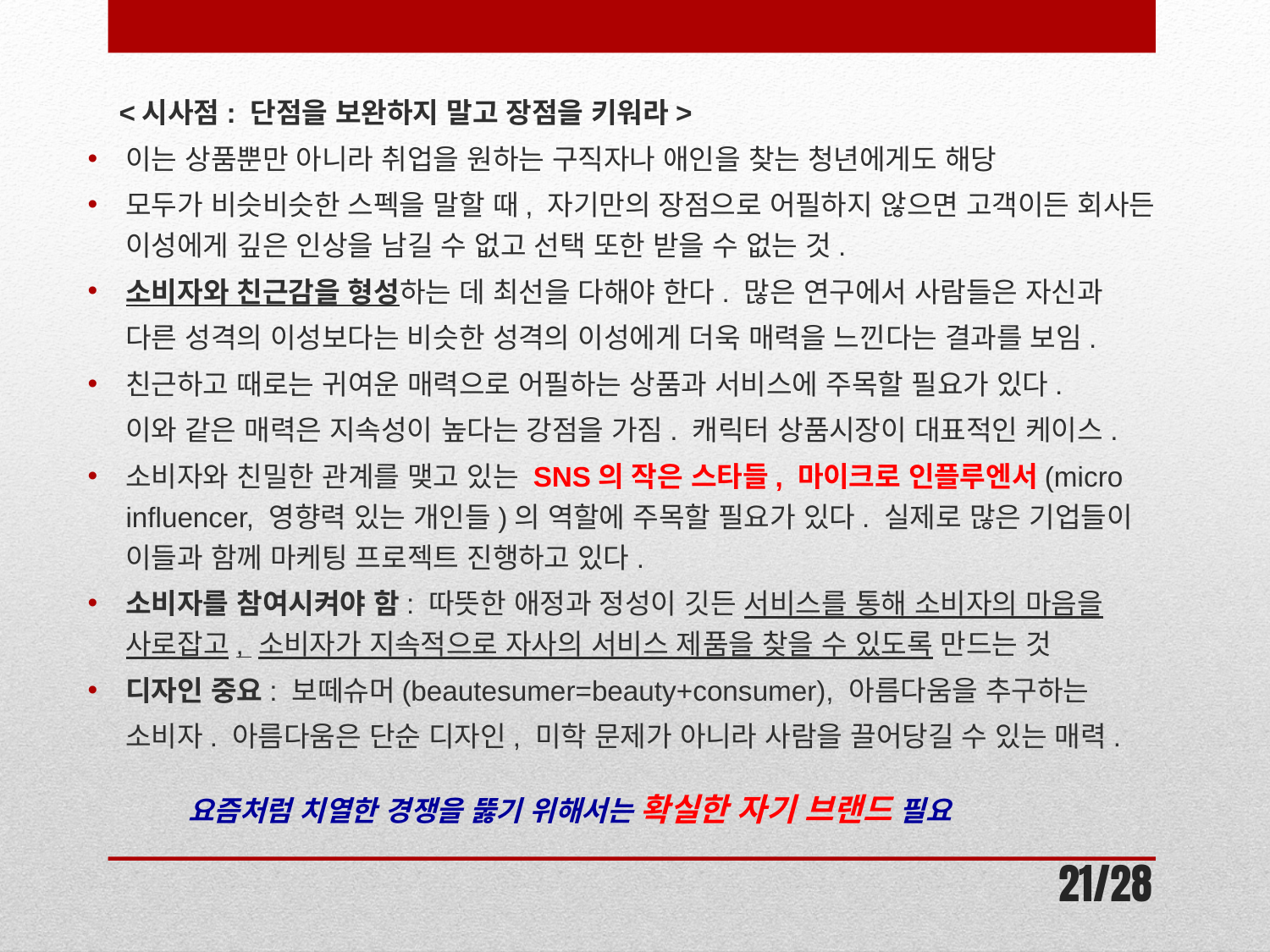

<시사점: 단점을 보완하지 말고 장점을 키워라>
이는 상품뿐만 아니라 취업을 원하는 구직자나 애인을 찾는 청년에게도 해당
모두가 비슷비슷한 스펙을 말할 때, 자기만의 장점으로 어필하지 않으면 고객이든 회사든 이성에게 깊은 인상을 남길 수 없고 선택 또한 받을 수 없는 것.
소비자와 친근감을 형성하는 데 최선을 다해야 한다. 많은 연구에서 사람들은 자신과
    다른 성격의 이성보다는 비슷한 성격의 이성에게 더욱 매력을 느낀다는 결과를 보임.
친근하고 때로는 귀여운 매력으로 어필하는 상품과 서비스에 주목할 필요가 있다.
    이와 같은 매력은 지속성이 높다는 강점을 가짐. 캐릭터 상품시장이 대표적인 케이스.
소비자와 친밀한 관계를 맺고 있는 SNS의 작은 스타들, 마이크로 인플루엔서(micro influencer, 영향력 있는 개인들)의 역할에 주목할 필요가 있다. 실제로 많은 기업들이 이들과 함께 마케팅 프로젝트 진행하고 있다.
소비자를 참여시켜야 함: 따뜻한 애정과 정성이 깃든 서비스를 통해 소비자의 마음을 사로잡고, 소비자가 지속적으로 자사의 서비스 제품을 찾을 수 있도록 만드는 것
디자인 중요: 보떼슈머(beautesumer=beauty+consumer), 아름다움을 추구하는
    소비자. 아름다움은 단순 디자인, 미학 문제가 아니라 사람을 끌어당길 수 있는 매력.

            요즘처럼 치열한 경쟁을 뚫기 위해서는 확실한 자기 브랜드 필요

21/28